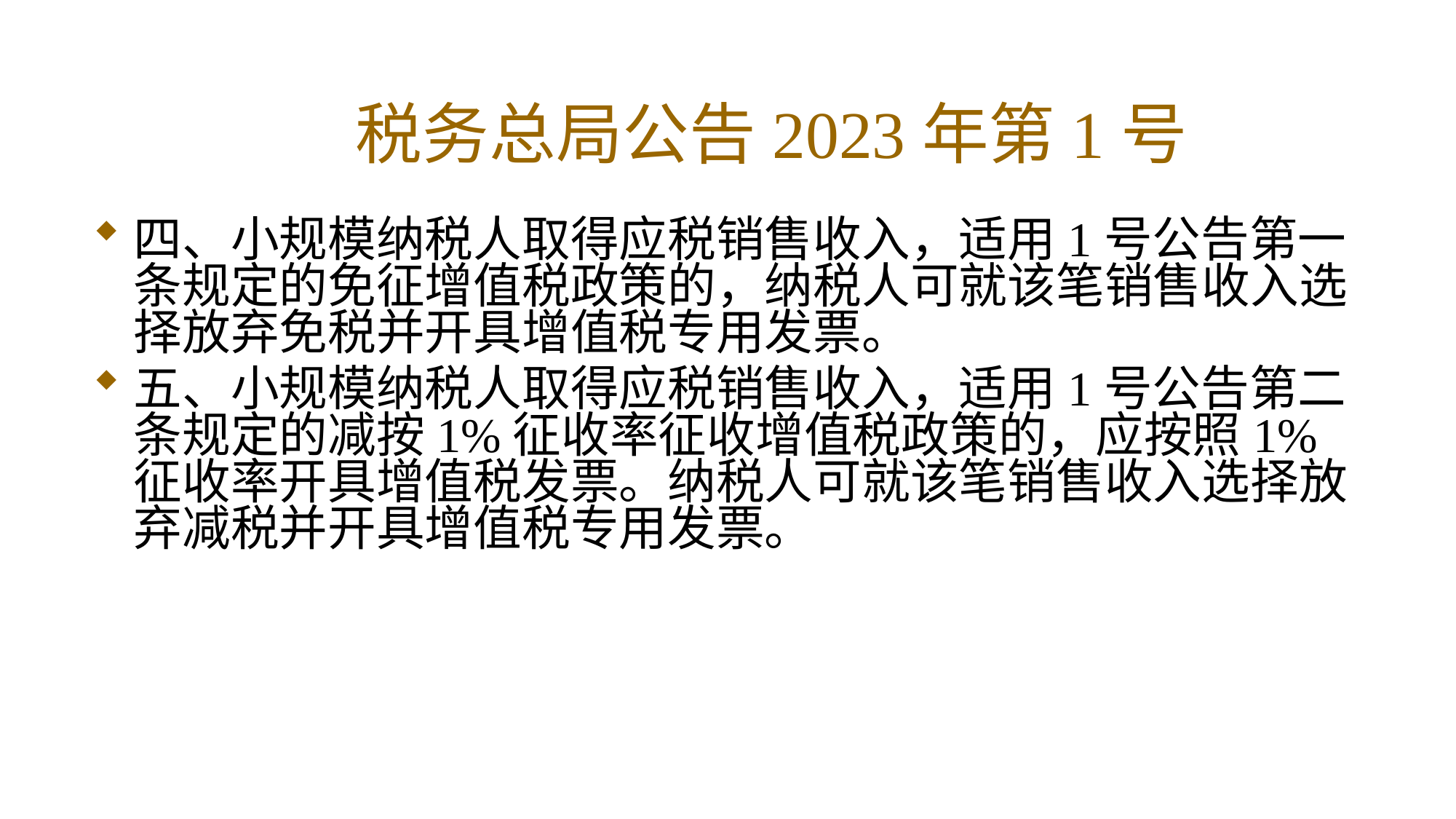

# 税务总局公告2023年第1号
四、小规模纳税人取得应税销售收入，适用1号公告第一条规定的免征增值税政策的，纳税人可就该笔销售收入选择放弃免税并开具增值税专用发票。
五、小规模纳税人取得应税销售收入，适用1号公告第二条规定的减按1%征收率征收增值税政策的，应按照1%征收率开具增值税发票。纳税人可就该笔销售收入选择放弃减税并开具增值税专用发票。